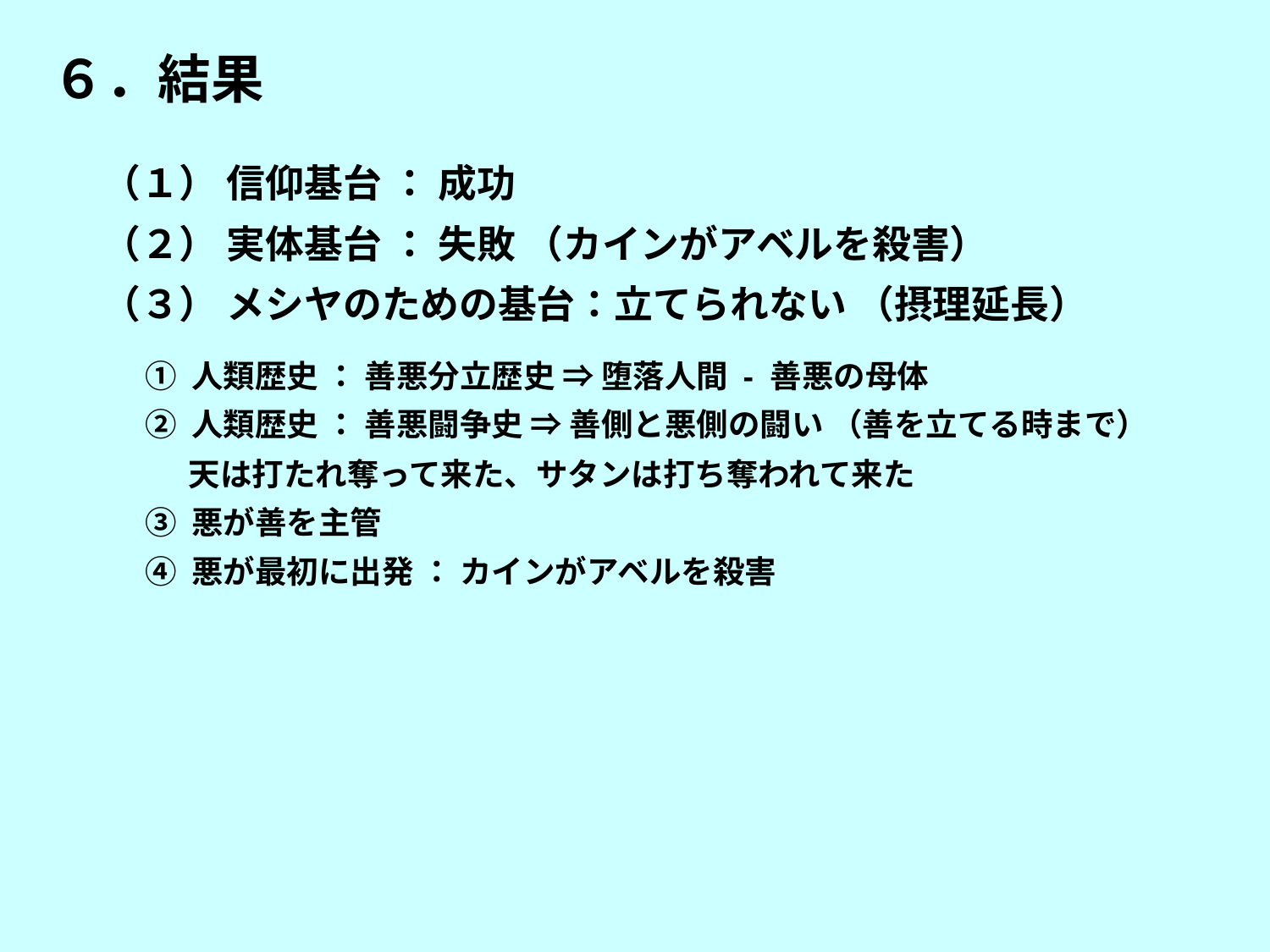

６．結果

（１） 信仰基台 ： 成功
（２） 実体基台 ： 失敗 （カインがアベルを殺害）
（３） メシヤのための基台：立てられない （摂理延長）
      ① 人類歴史 ： 善悪分立歴史 ⇒ 堕落人間 - 善悪の母体
      ② 人類歴史 ： 善悪闘争史 ⇒ 善側と悪側の闘い （善を立てる時まで）
           天は打たれ奪って来た、サタンは打ち奪われて来た
      ③ 悪が善を主管
      ④ 悪が最初に出発 ： カインがアベルを殺害